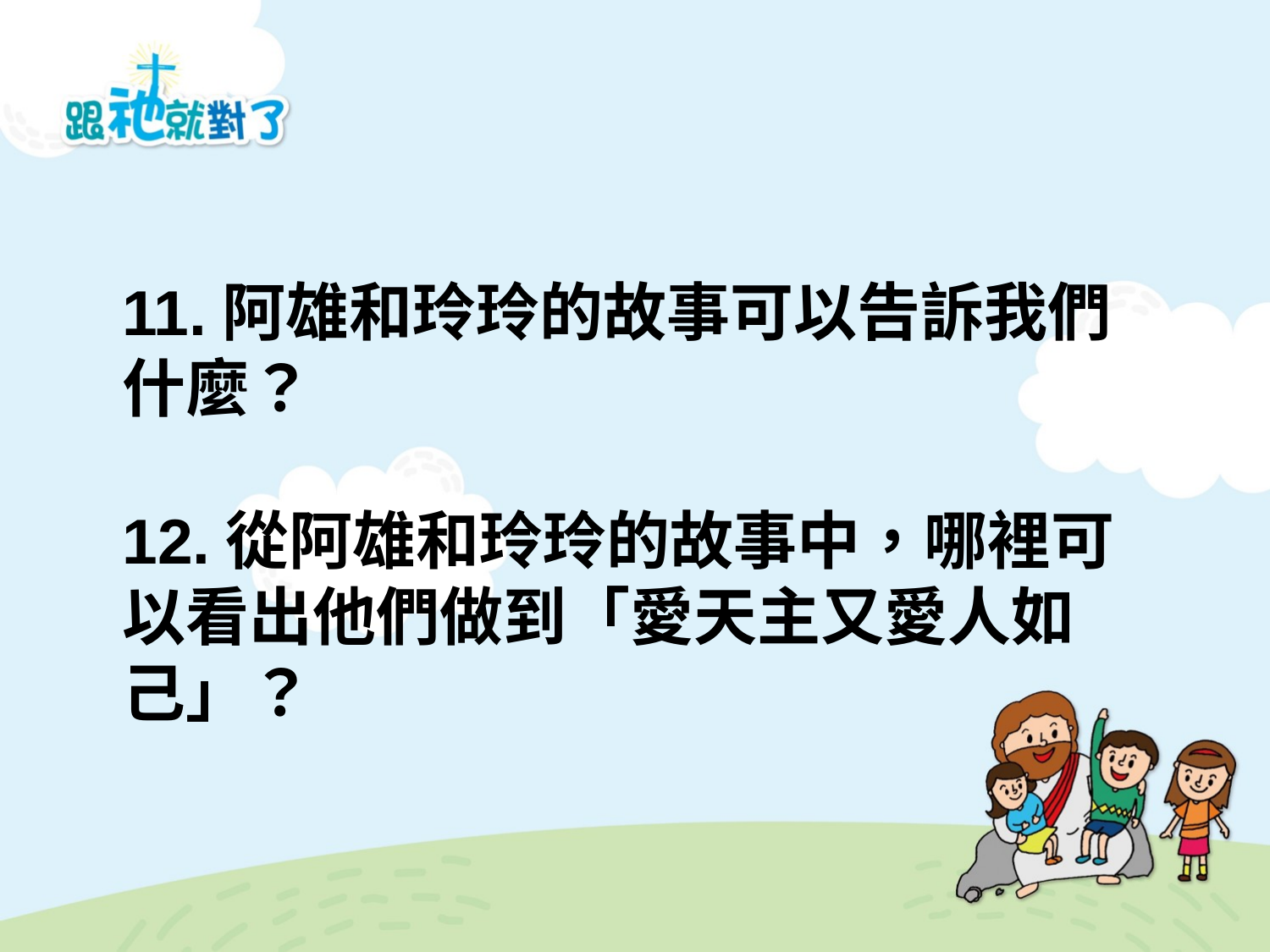

11.阿雄和玲玲的故事可以告訴我們什麼？

12.從阿雄和玲玲的故事中，哪裡可以看出他們做到「愛天主又愛人如己」？